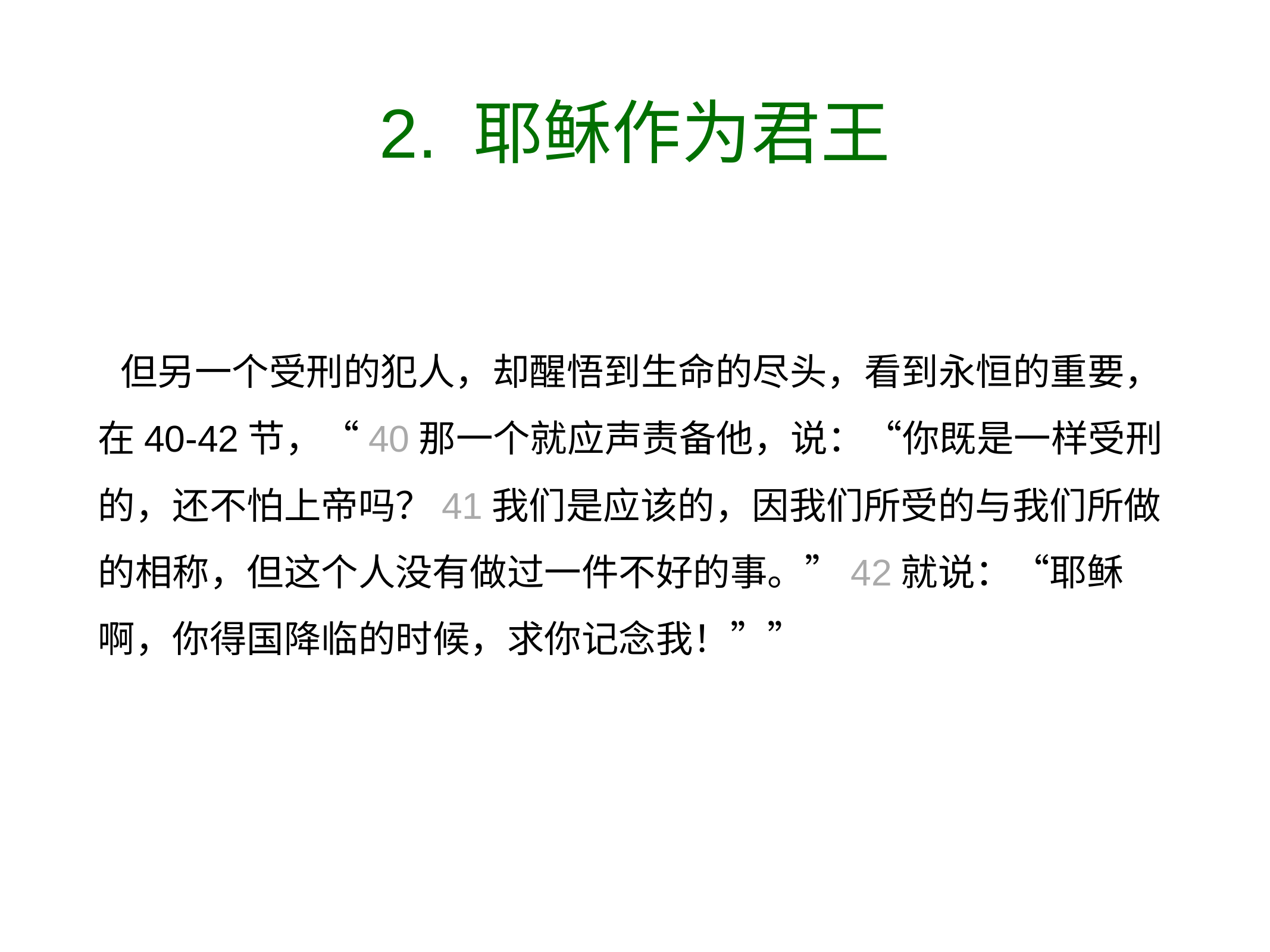

# 2. 耶稣作为君王
但另一个受刑的犯人，却醒悟到生命的尽头，看到永恒的重要，在40-42节，“40那一个就应声责备他，说：“你既是一样受刑的，还不怕上帝吗？41我们是应该的，因我们所受的与我们所做的相称，但这个人没有做过一件不好的事。”42就说：“耶稣啊，你得国降临的时候，求你记念我！””